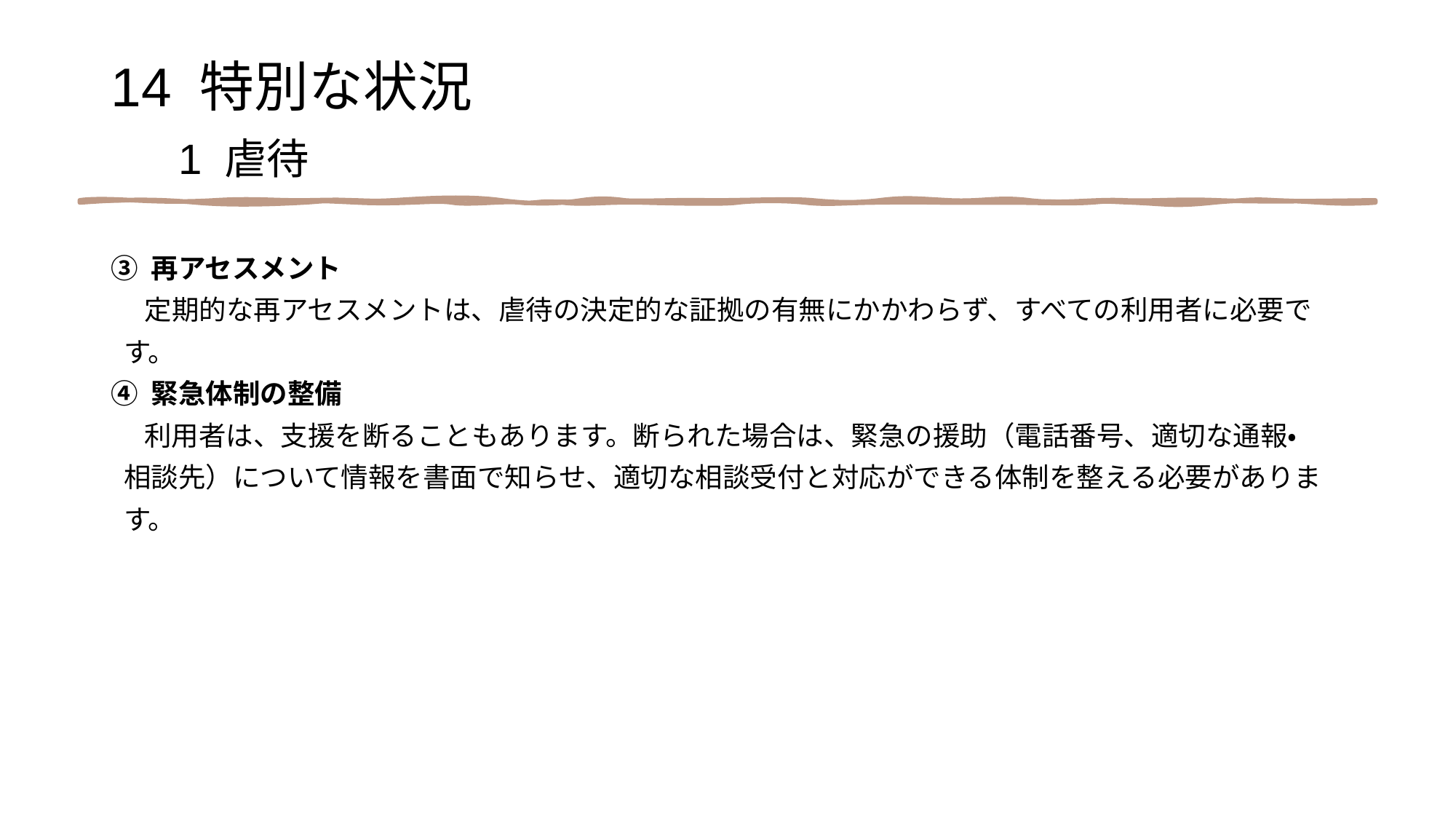

14 特別な状況
　1 虐待

③ 再アセスメント
　 定期的な再アセスメントは、虐待の決定的な証拠の有無にかかわらず、すべての利用者に必要で
 す。
④ 緊急体制の整備
　 利用者は、支援を断ることもあります。断られた場合は、緊急の援助（電話番号、適切な通報・
 相談先）について情報を書面で知らせ、適切な相談受付と対応ができる体制を整える必要がありま
 す。